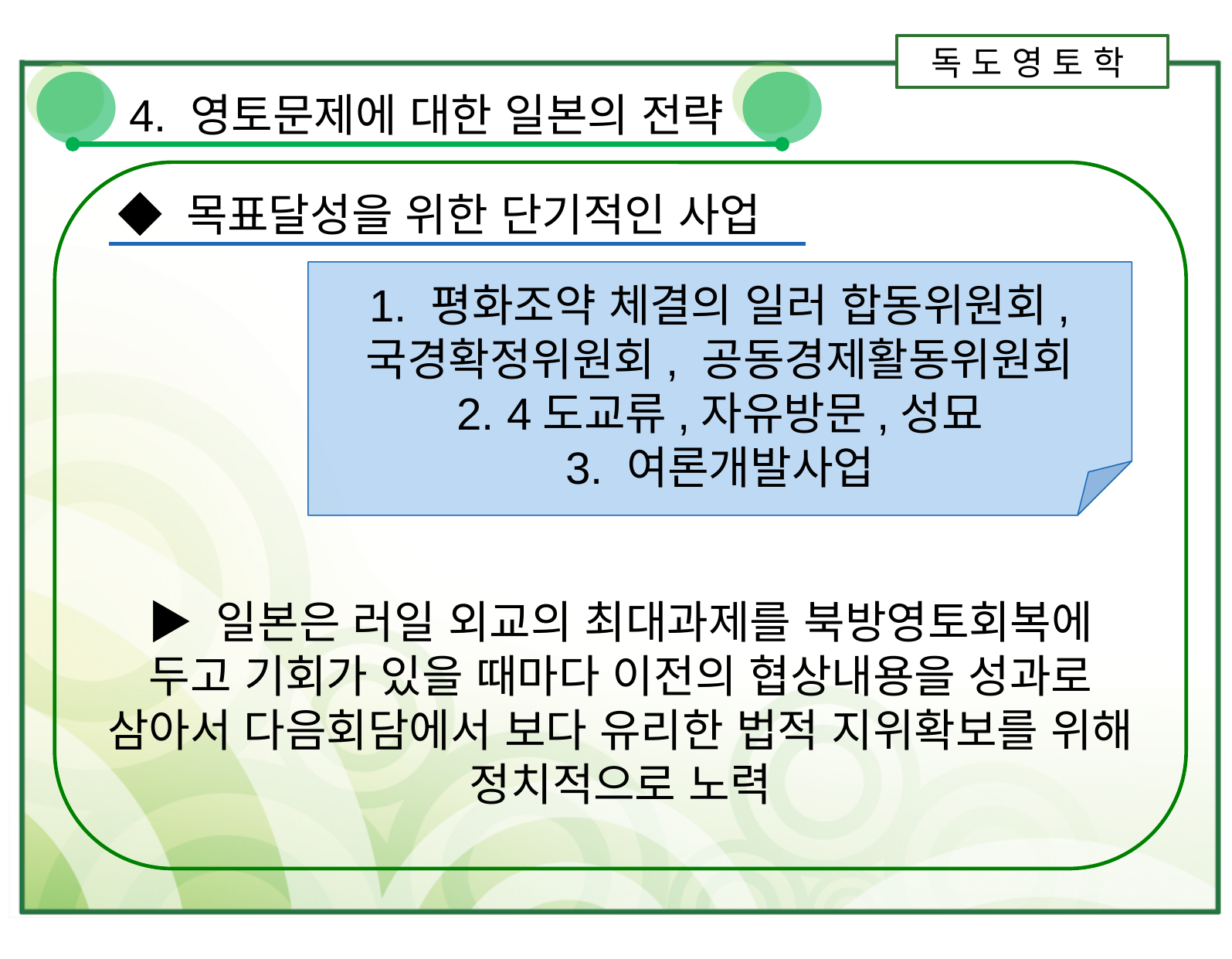

독 도 영 토 학

4. 영토문제에 대한 일본의 전략

◆ 목표달성을 위한 단기적인 사업

1. 평화조약 체결의 일러 합동위원회,
국경확정위원회, 공동경제활동위원회
2. 4도교류,자유방문,성묘
3. 여론개발사업
▶ 일본은 러일 외교의 최대과제를 북방영토회복에 두고 기회가 있을 때마다 이전의 협상내용을 성과로 삼아서 다음회담에서 보다 유리한 법적 지위확보를 위해 정치적으로 노력